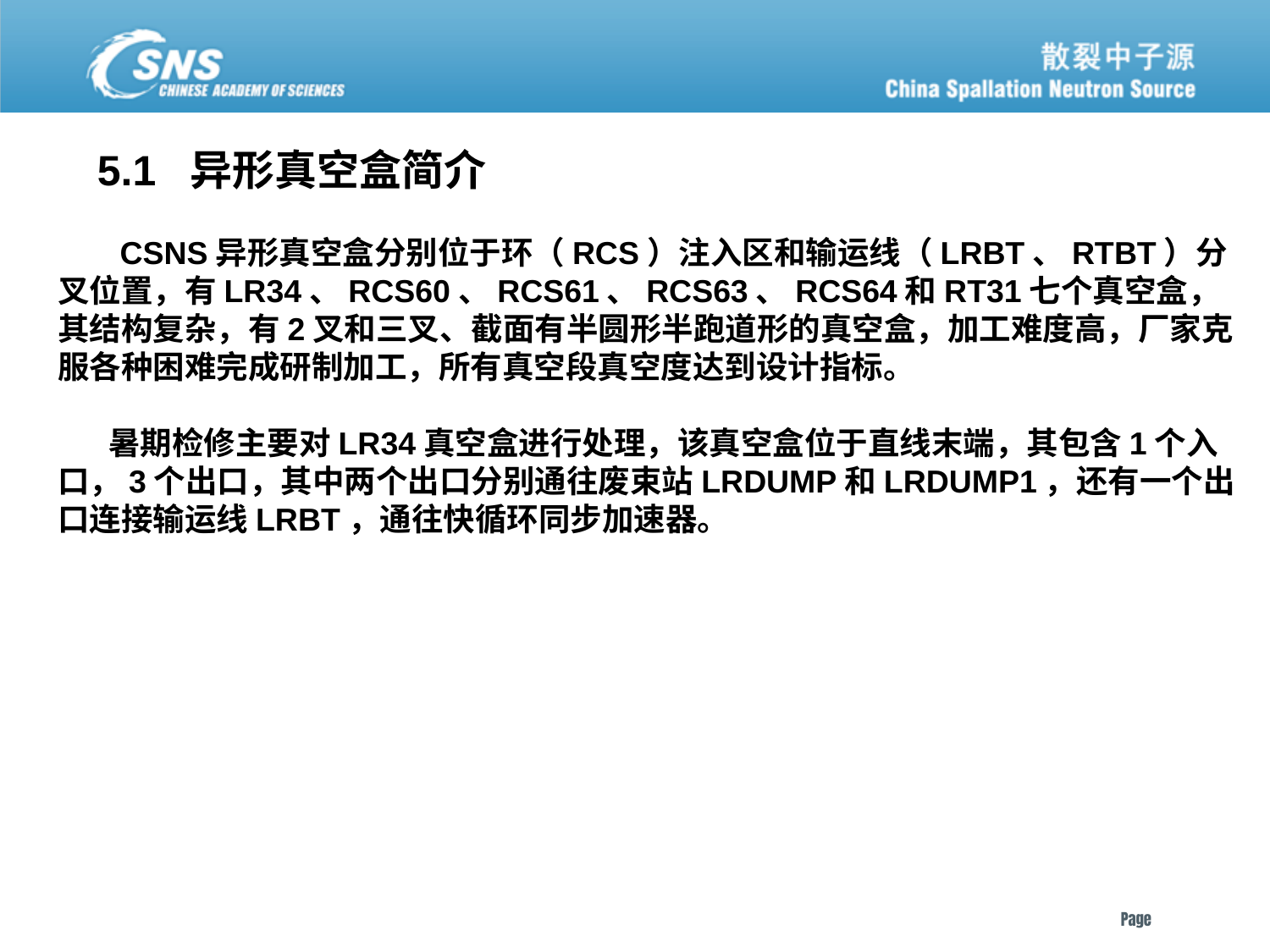

# 5.1  异形真空盒简介
       CSNS异形真空盒分别位于环（RCS）注入区和输运线（LRBT、RTBT）分叉位置，有LR34、RCS60、RCS61、RCS63、RCS64和RT31七个真空盒，其结构复杂，有2叉和三叉、截面有半圆形半跑道形的真空盒，加工难度高，厂家克服各种困难完成研制加工，所有真空段真空度达到设计指标。

      暑期检修主要对LR34真空盒进行处理，该真空盒位于直线末端，其包含1个入口，3个出口，其中两个出口分别通往废束站LRDUMP和LRDUMP1，还有一个出口连接输运线LRBT，通往快循环同步加速器。